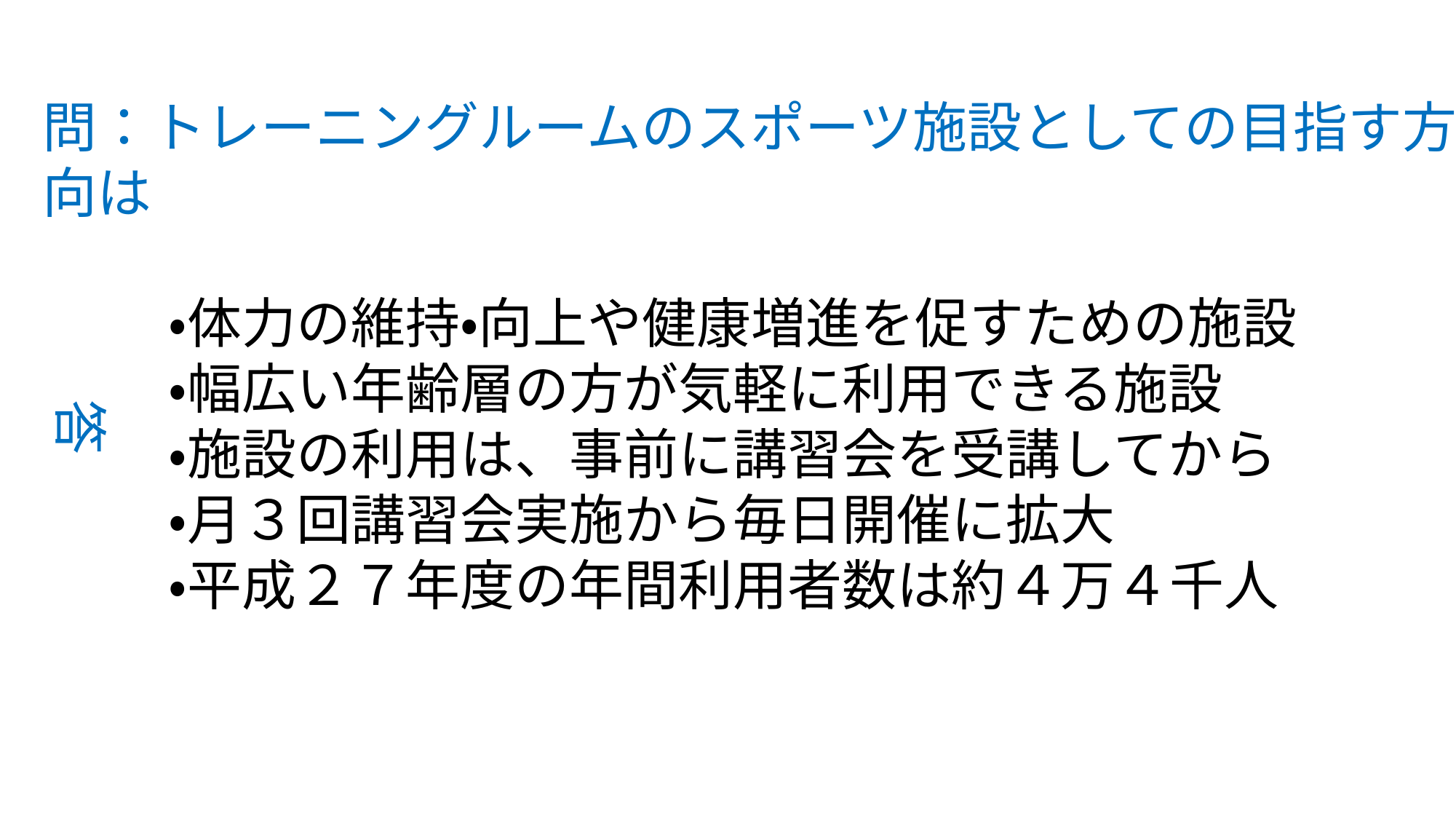

問：トレーニングルームのスポーツ施設としての目指す方向は
・体力の維持・向上や健康増進を促すための施設
・幅広い年齢層の方が気軽に利用できる施設
・施設の利用は、事前に講習会を受講してから
・月３回講習会実施から毎日開催に拡大
・平成２７年度の年間利用者数は約４万４千人
答